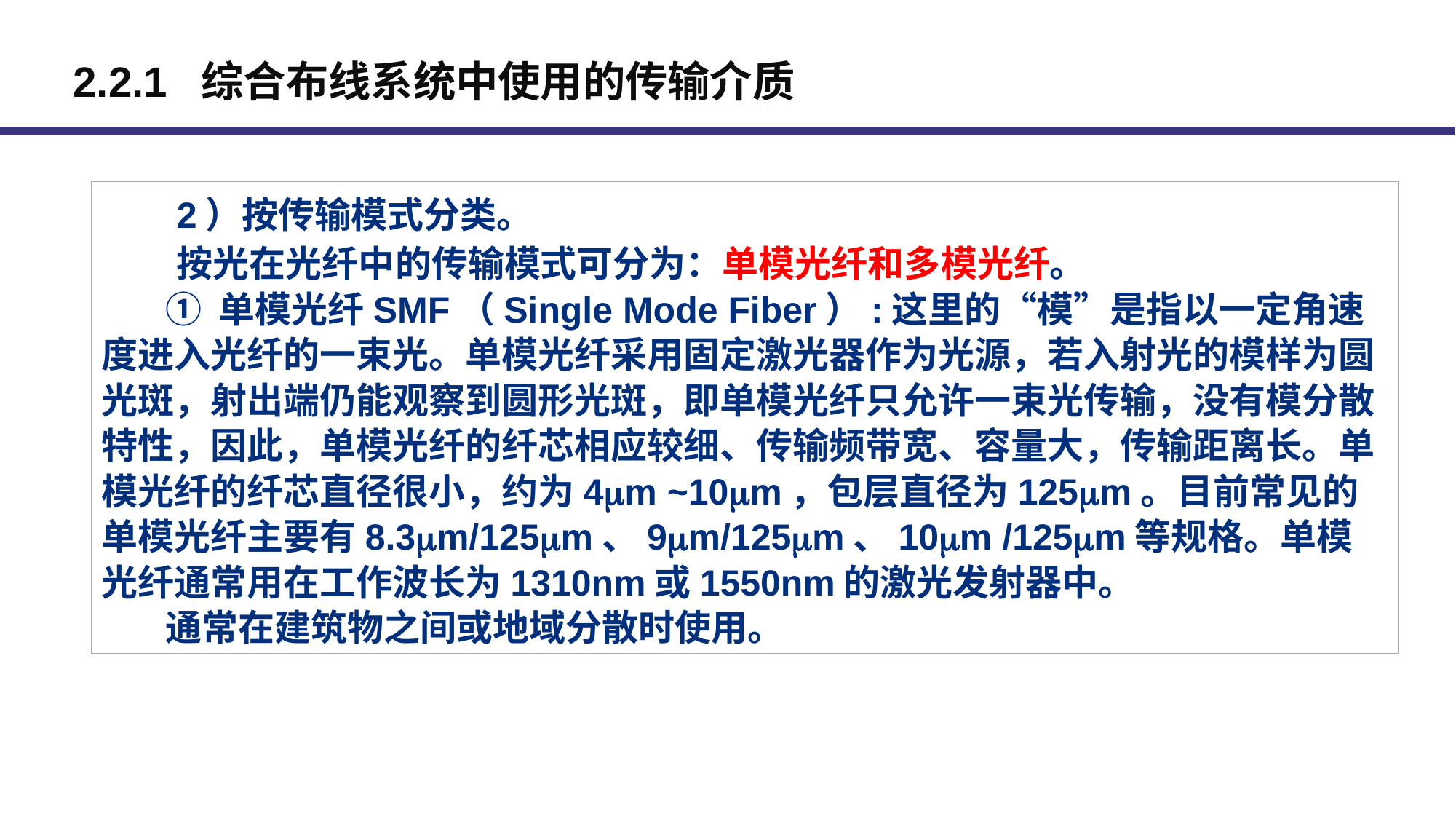

# 2.2.1  综合布线系统中使用的传输介质
2）按传输模式分类。
按光在光纤中的传输模式可分为：单模光纤和多模光纤。
① 单模光纤SMF（Single Mode Fiber）:这里的“模”是指以一定角速度进入光纤的一束光。单模光纤采用固定激光器作为光源，若入射光的模样为圆光斑，射出端仍能观察到圆形光斑，即单模光纤只允许一束光传输，没有模分散特性，因此，单模光纤的纤芯相应较细、传输频带宽、容量大，传输距离长。单模光纤的纤芯直径很小，约为4μm ~10μm，包层直径为125μm。目前常见的单模光纤主要有8.3μm/125μm、9μm/125μm、10μm /125μm等规格。单模光纤通常用在工作波长为1310nm或1550nm的激光发射器中。
通常在建筑物之间或地域分散时使用。